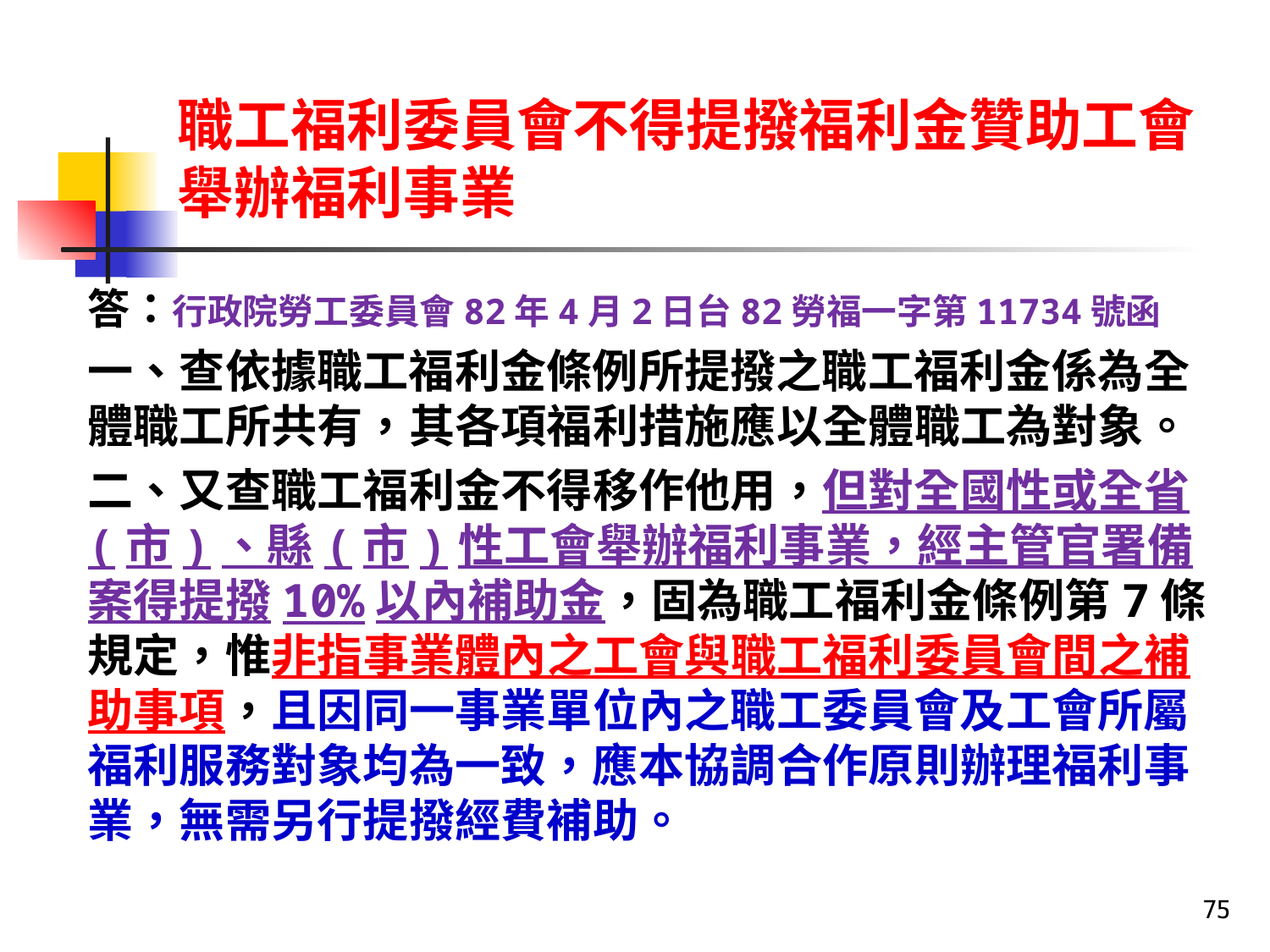

# 職工福利委員會不得提撥福利金贊助工會舉辦福利事業
答：行政院勞工委員會82年4月2日台82勞福一字第11734號函
一、查依據職工福利金條例所提撥之職工福利金係為全體職工所共有，其各項福利措施應以全體職工為對象。
二、又查職工福利金不得移作他用，但對全國性或全省(市)、縣(市)性工會舉辦福利事業，經主管官署備案得提撥10%以內補助金，固為職工福利金條例第7條規定，惟非指事業體內之工會與職工福利委員會間之補助事項，且因同一事業單位內之職工委員會及工會所屬福利服務對象均為一致，應本協調合作原則辦理福利事業，無需另行提撥經費補助。
75